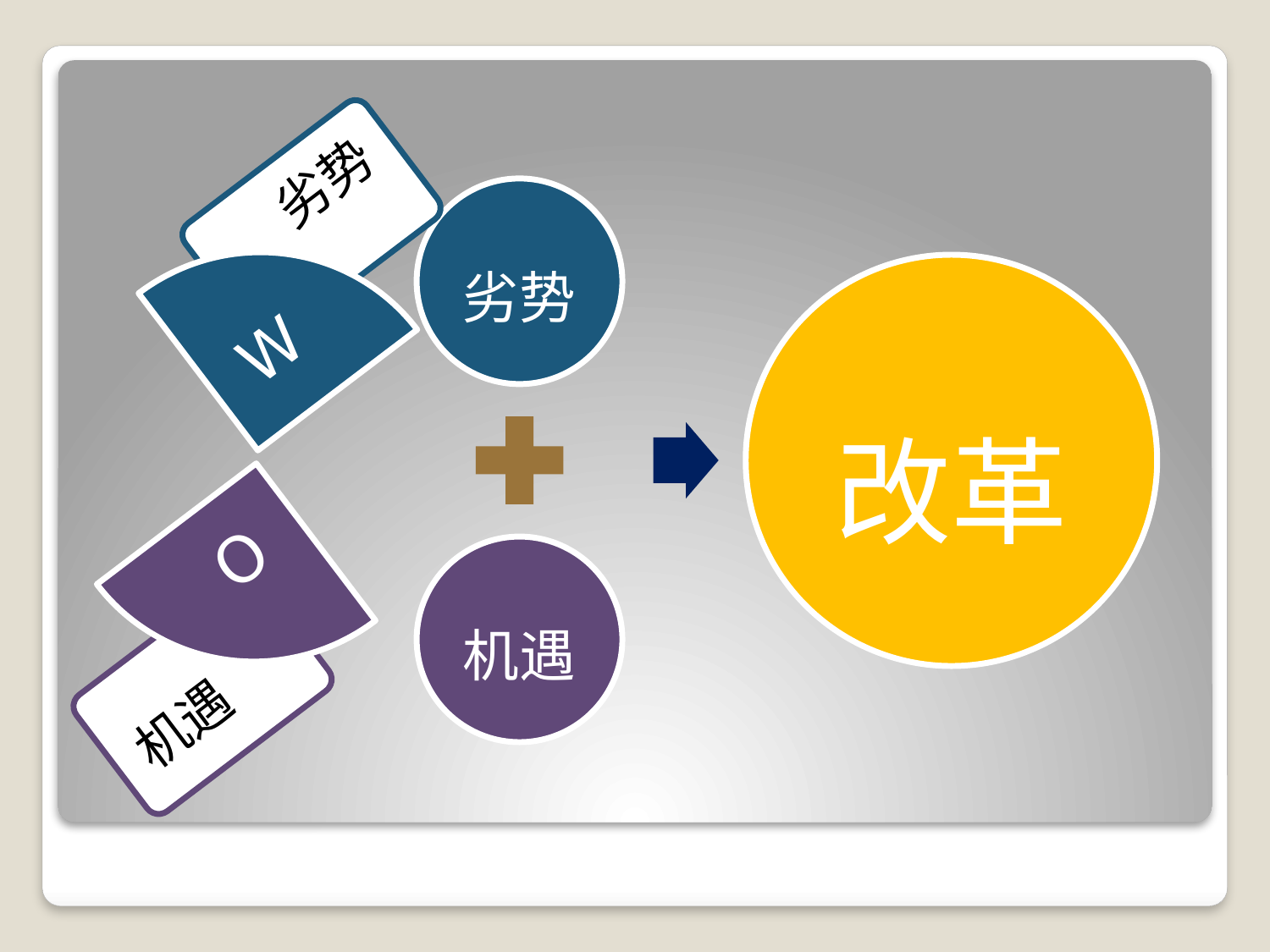

劣势

改革

机遇

劣势

W

O

机遇